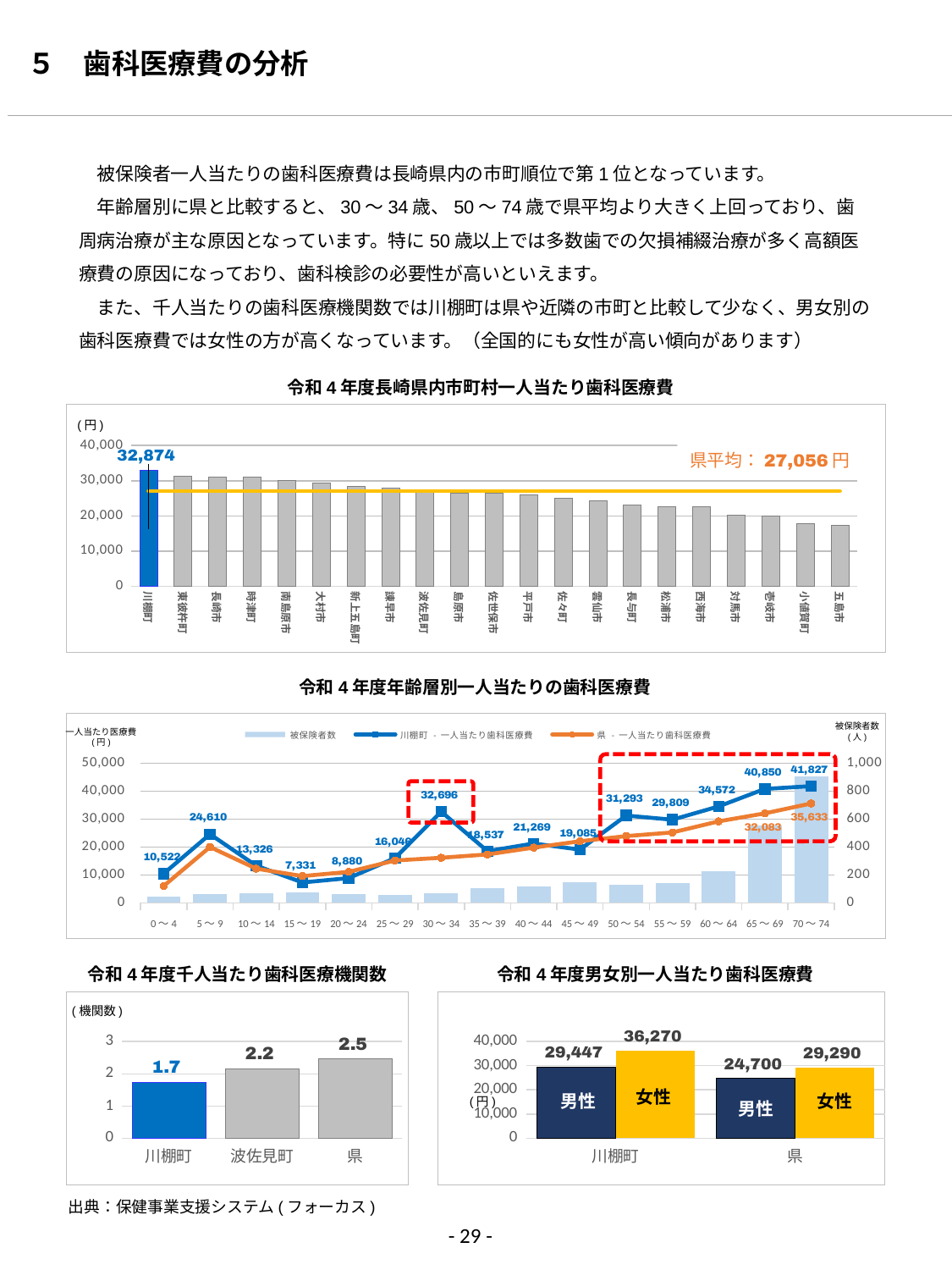

５　歯科医療費の分析
　被保険者一人当たりの歯科医療費は長崎県内の市町順位で第1位となっています。
　年齢層別に県と比較すると、30～34歳、50～74歳で県平均より大きく上回っており、歯周病治療が主な原因となっています。特に50歳以上では多数歯での欠損補綴治療が多く高額医療費の原因になっており、歯科検診の必要性が高いといえます。
　また、千人当たりの歯科医療機関数では川棚町は県や近隣の市町と比較して少なく、男女別の歯科医療費では女性の方が高くなっています。（全国的にも女性が高い傾向があります）
令和4年度長崎県内市町村一人当たり歯科医療費

### Chart

| Category | 合計 | 県 |
|---|---|---|
| 川棚町 | 32874.0 | 27056.0 |
| 東彼杵町 | 31202.0 | 27056.0 |
| 長崎市 | 31015.0 | 27056.0 |
| 時津町 | 30958.0 | 27056.0 |
| 南島原市 | 29937.0 | 27056.0 |
| 大村市 | 29230.0 | 27056.0 |
| 新上五島町 | 28391.0 | 27056.0 |
| 諫早市 | 27955.0 | 27056.0 |
| 波佐見町 | 27138.0 | 27056.0 |
| 島原市 | 26478.0 | 27056.0 |
| 佐世保市 | 26350.0 | 27056.0 |
| 平戸市 | 26068.0 | 27056.0 |
| 佐々町 | 24951.0 | 27056.0 |
| 雲仙市 | 24401.0 | 27056.0 |
| 長与町 | 23130.0 | 27056.0 |
| 松浦市 | 22612.0 | 27056.0 |
| 西海市 | 22523.0 | 27056.0 |
| 対馬市 | 20117.0 | 27056.0 |
| 壱岐市 | 20051.0 | 27056.0 |
| 小値賀町 | 17923.0 | 27056.0 |
| 五島市 | 17305.0 | 27056.0 |
(円)
県平均：27,056円
令和4年度年齢層別一人当たりの歯科医療費

### Chart

| Category | 被保険者数 | 川棚町 - 一人当たり歯科医療費 | 県 - 一人当たり歯科医療費 |
|---|---|---|---|
| 0～4 | 48.0 | 10522.0 | 6076.0 |
| 5～9 | 63.0 | 24610.0 | 20030.0 |
| 10～14 | 71.0 | 13326.0 | 12269.0 |
| 15～19 | 76.0 | 7331.0 | 9608.0 |
| 20～24 | 61.0 | 8880.0 | 11132.0 |
| 25～29 | 58.0 | 16046.0 | 15195.0 |
| 30～34 | 68.0 | 32696.0 | 16168.0 |
| 35～39 | 105.0 | 18537.0 | 17354.0 |
| 40～44 | 115.0 | 21269.0 | 19804.0 |
| 45～49 | 149.0 | 19085.0 | 22087.0 |
| 50～54 | 133.0 | 31293.0 | 23922.0 |
| 55～59 | 142.0 | 29809.0 | 25232.0 |
| 60～64 | 227.0 | 34572.0 | 29224.0 |
| 65～69 | 555.0 | 40850.0 | 32083.0 |
| 70～74 | 907.0 | 41827.0 | 35633.0 |
被保険者数
(人)
一人当たり医療費
(円)

令和4年度千人当たり歯科医療機関数
令和4年度男女別一人当たり歯科医療費

### Chart

| Category | 千人当たり |
|---|---|
| 川棚町 | 1.7319016279875303 |
| 波佐見町 | 2.158321973743998 |
| 県 | 2.453557658604977 |

### Chart

| Category | 男性 | 女性 |
|---|---|---|
| 川棚町 | 29447.0 | 36270.0 |
| 県 | 24700.0 | 29290.0 |
(機関数)
女性
男性
女性
(円)
男性
出典：保健事業支援システム(フォーカス)
- 29 -